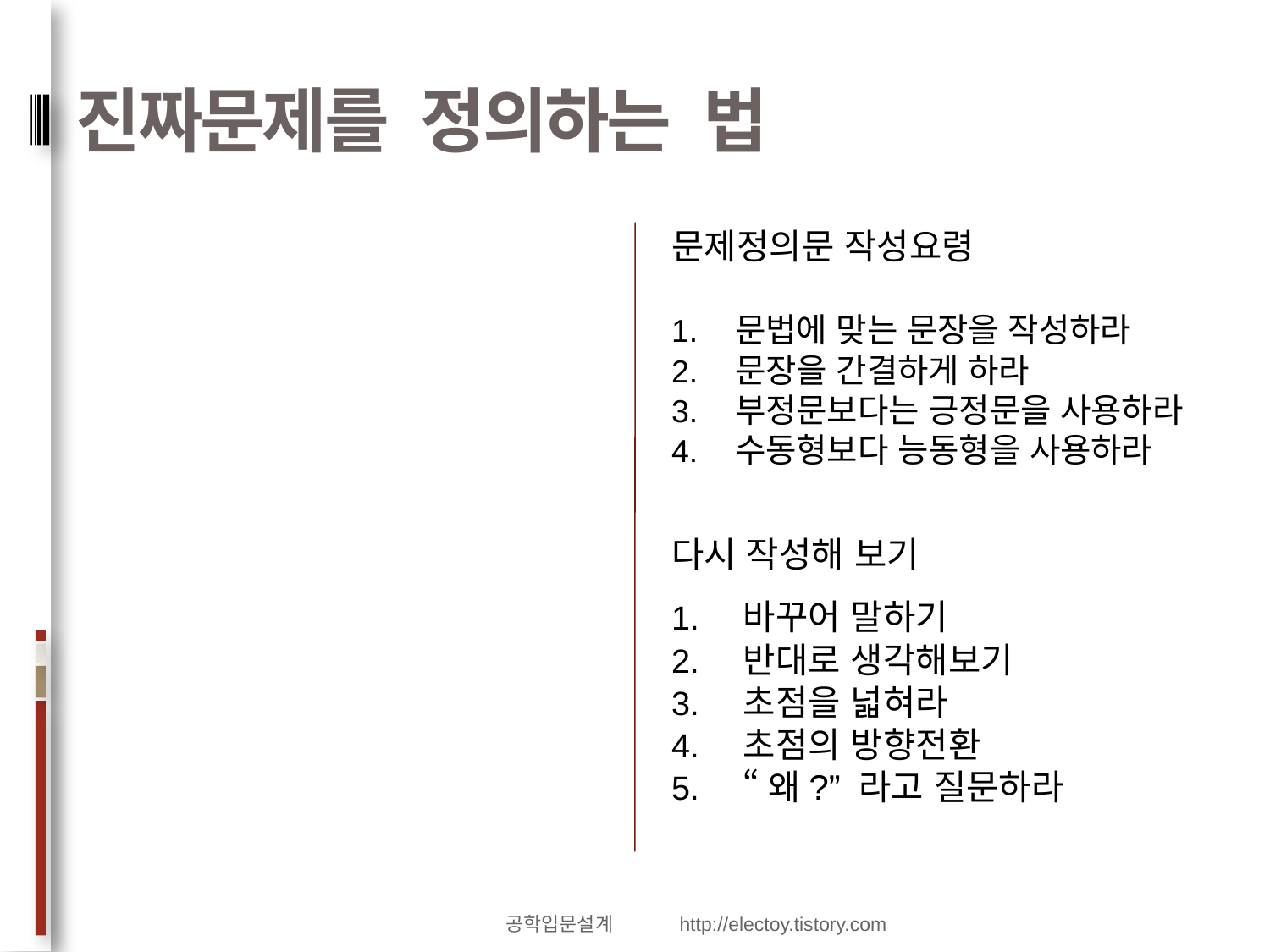

# 진짜문제를  정의하는  법
문제정의문 작성요령

문법에 맞는 문장을 작성하라
문장을 간결하게 하라
부정문보다는 긍정문을 사용하라
수동형보다 능동형을 사용하라

다시 작성해 보기
바꾸어 말하기
반대로 생각해보기
초점을 넓혀라
초점의 방향전환
“왜?” 라고 질문하라
공학입문설계          http://electoy.tistory.com